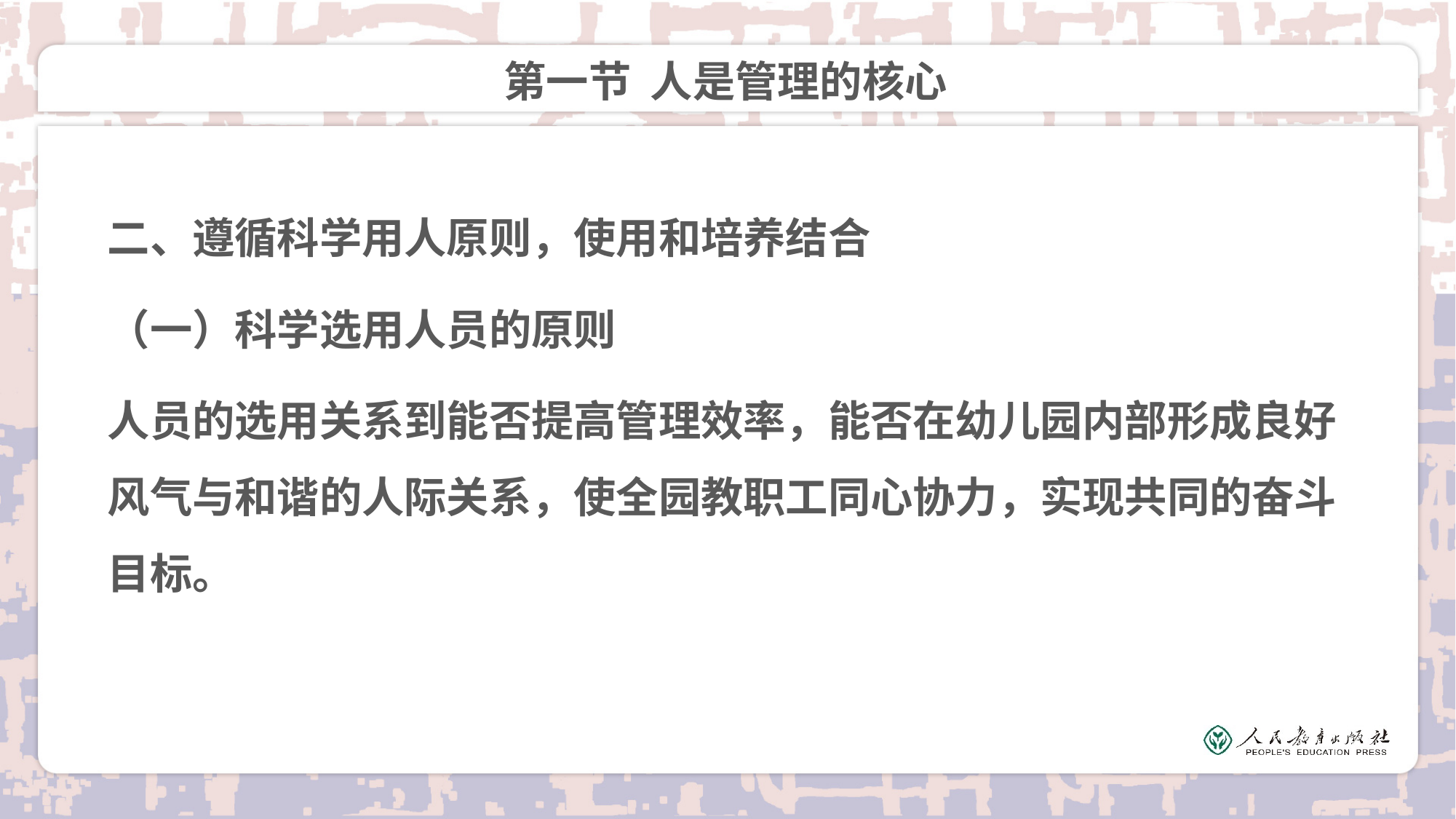

# 第一节  人是管理的核心
二、遵循科学用人原则，使用和培养结合
（一）科学选用人员的原则
人员的选用关系到能否提高管理效率，能否在幼儿园内部形成良好风气与和谐的人际关系，使全园教职工同心协力，实现共同的奋斗目标。